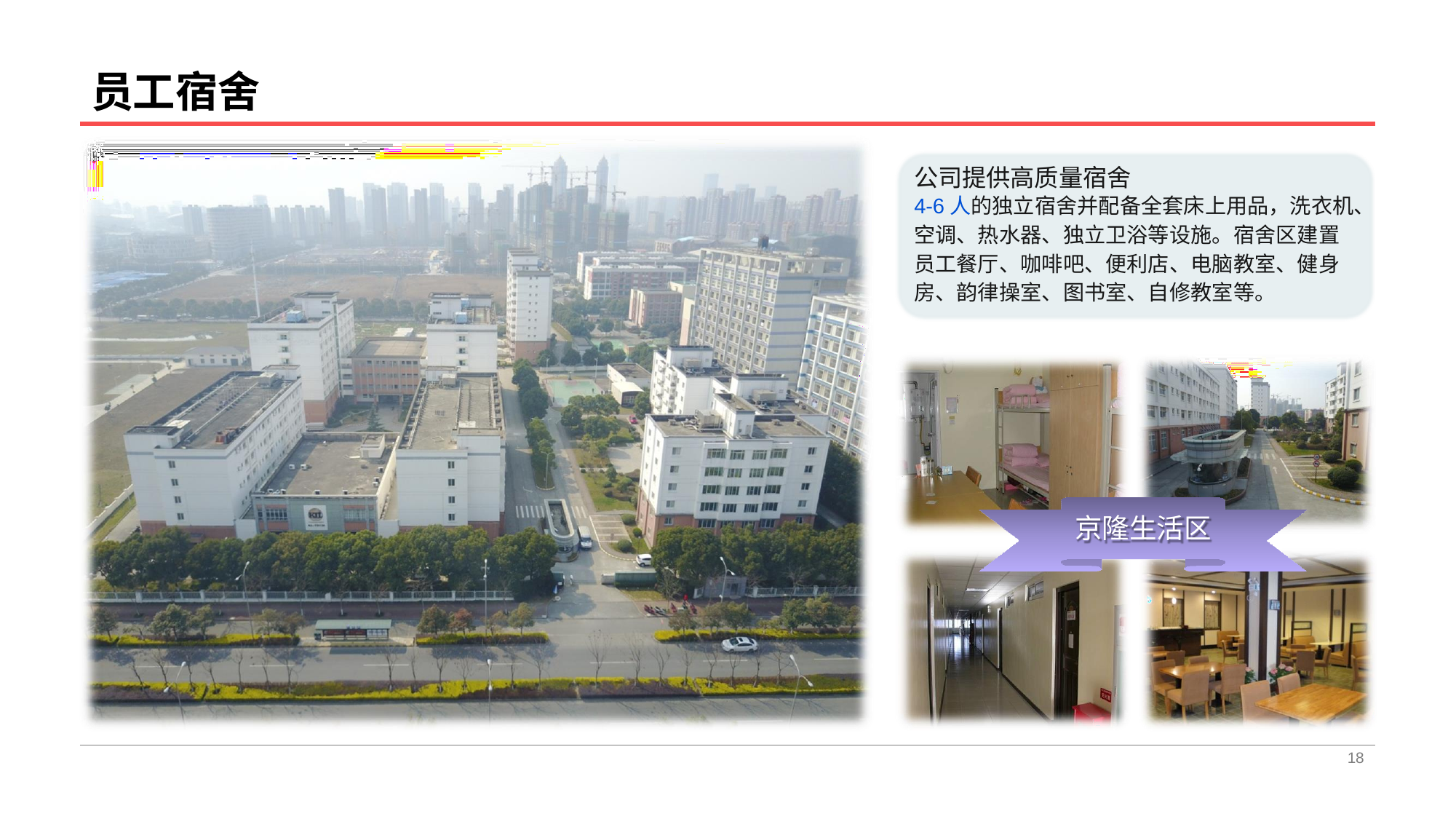

# 员工宿舍

公司提供高质量宿舍
4-6人的独立宿舍并配备全套床上用品，洗衣机、
空调、热水器、独立卫浴等设施。宿舍区建置
员工餐厅、咖啡吧、便利店、电脑教室、健身
房、韵律操室、图书室、自修教室等。

京隆生活区

18